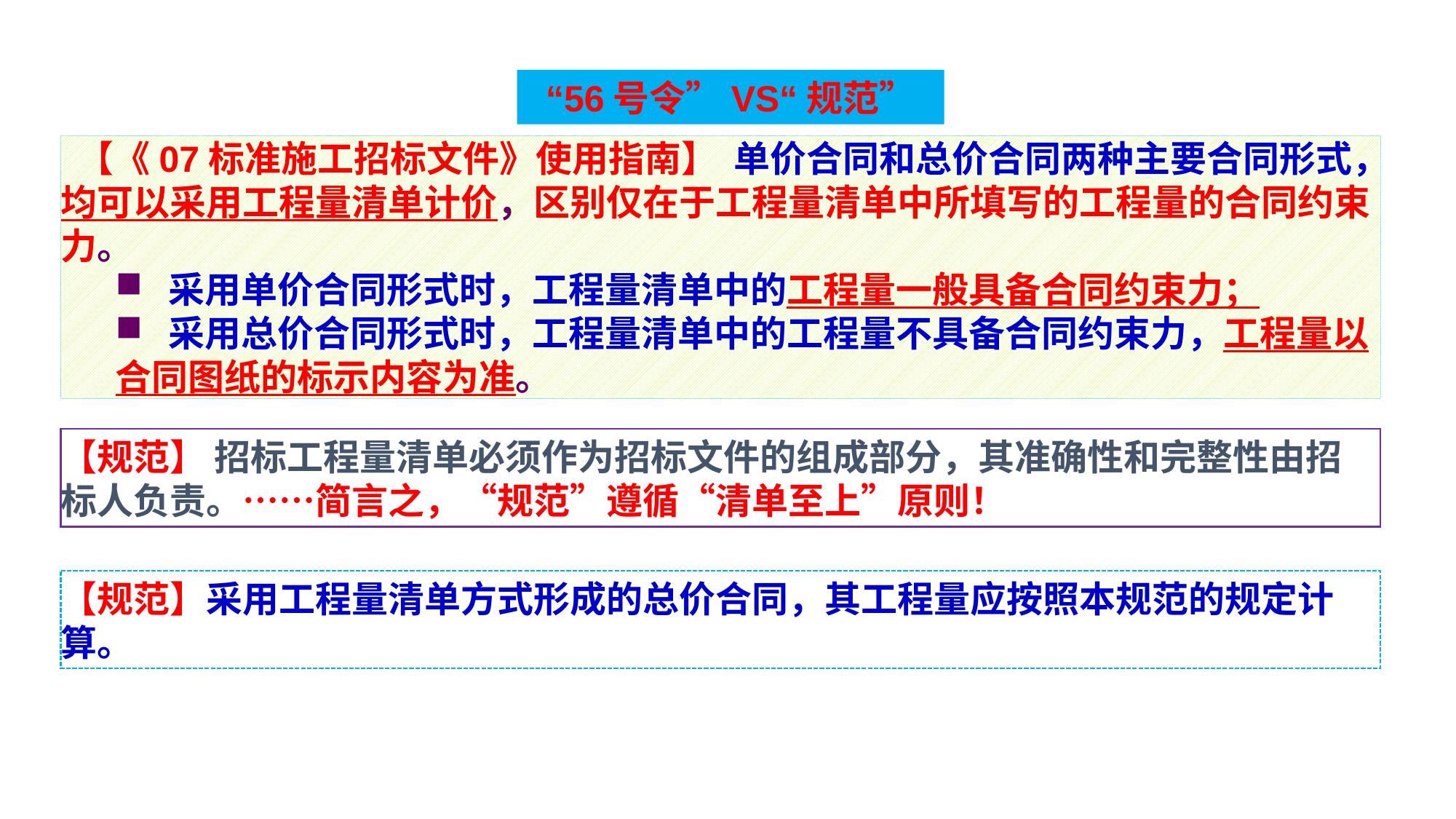

“56号令”VS“规范”
 【《07标准施工招标文件》使用指南】  单价合同和总价合同两种主要合同形式，均可以采用工程量清单计价，区别仅在于工程量清单中所填写的工程量的合同约束力。
  采用单价合同形式时，工程量清单中的工程量一般具备合同约束力；
  采用总价合同形式时，工程量清单中的工程量不具备合同约束力，工程量以合同图纸的标示内容为准。
【规范】 招标工程量清单必须作为招标文件的组成部分，其准确性和完整性由招标人负责。……简言之，“规范”遵循“清单至上”原则！
【规范】采用工程量清单方式形成的总价合同，其工程量应按照本规范的规定计算。